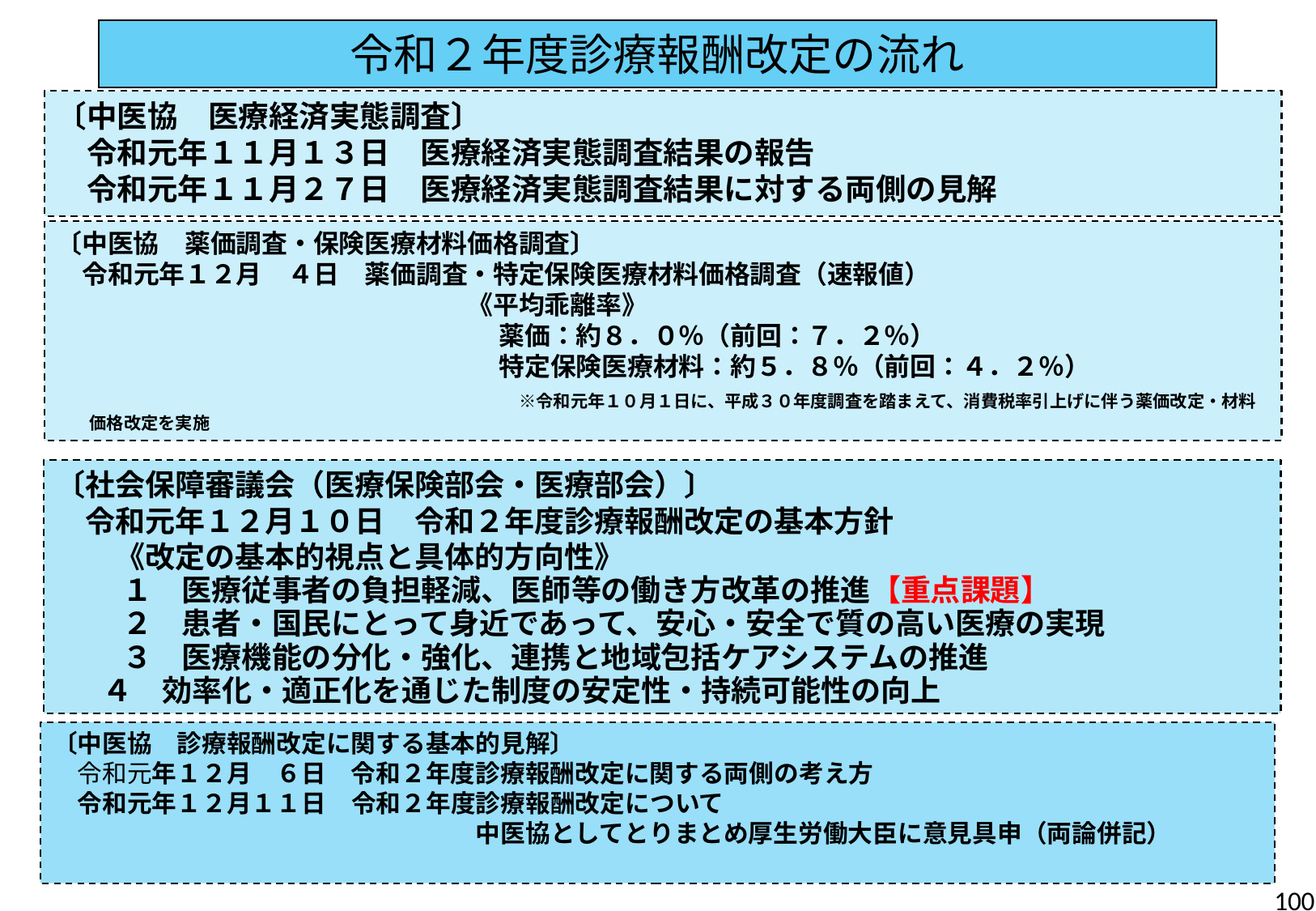

令和２年度診療報酬改定の流れ
〔中医協　医療経済実態調査〕
　令和元年１１月１３日　医療経済実態調査結果の報告
　令和元年１１月２７日　医療経済実態調査結果に対する両側の見解
〔中医協　薬価調査・保険医療材料価格調査〕
　令和元年１２月　４日　薬価調査・特定保険医療材料価格調査（速報値）
　　　　　　　　　　　　　　　　《平均乖離率》
　　　　　　　　　　　　　　　　　 薬価：約８．０％（前回：７．２％）
　　　　　　　　　　　　　　　　　 特定保険医療材料：約５．８％（前回：４．２％）
　　　　　　　　　　　　　　　　　　※令和元年１０月１日に、平成３０年度調査を踏まえて、消費税率引上げに伴う薬価改定・材料価格改定を実施
〔社会保障審議会（医療保険部会・医療部会）〕
　令和元年１２月１０日　令和２年度診療報酬改定の基本方針
　　《改定の基本的視点と具体的方向性》
　　 １　医療従事者の負担軽減、医師等の働き方改革の推進【重点課題】
　　 ２　患者・国民にとって身近であって、安心・安全で質の高い医療の実現
　　 ３　医療機能の分化・強化、連携と地域包括ケアシステムの推進
４　効率化・適正化を通じた制度の安定性・持続可能性の向上
〔中医協　診療報酬改定に関する基本的見解〕
　令和元年１２月　６日　令和２年度診療報酬改定に関する両側の考え方
　令和元年１２月１１日　令和２年度診療報酬改定について
　　　　　　　　　　　　　　　　　中医協としてとりまとめ厚生労働大臣に意見具申（両論併記）
100